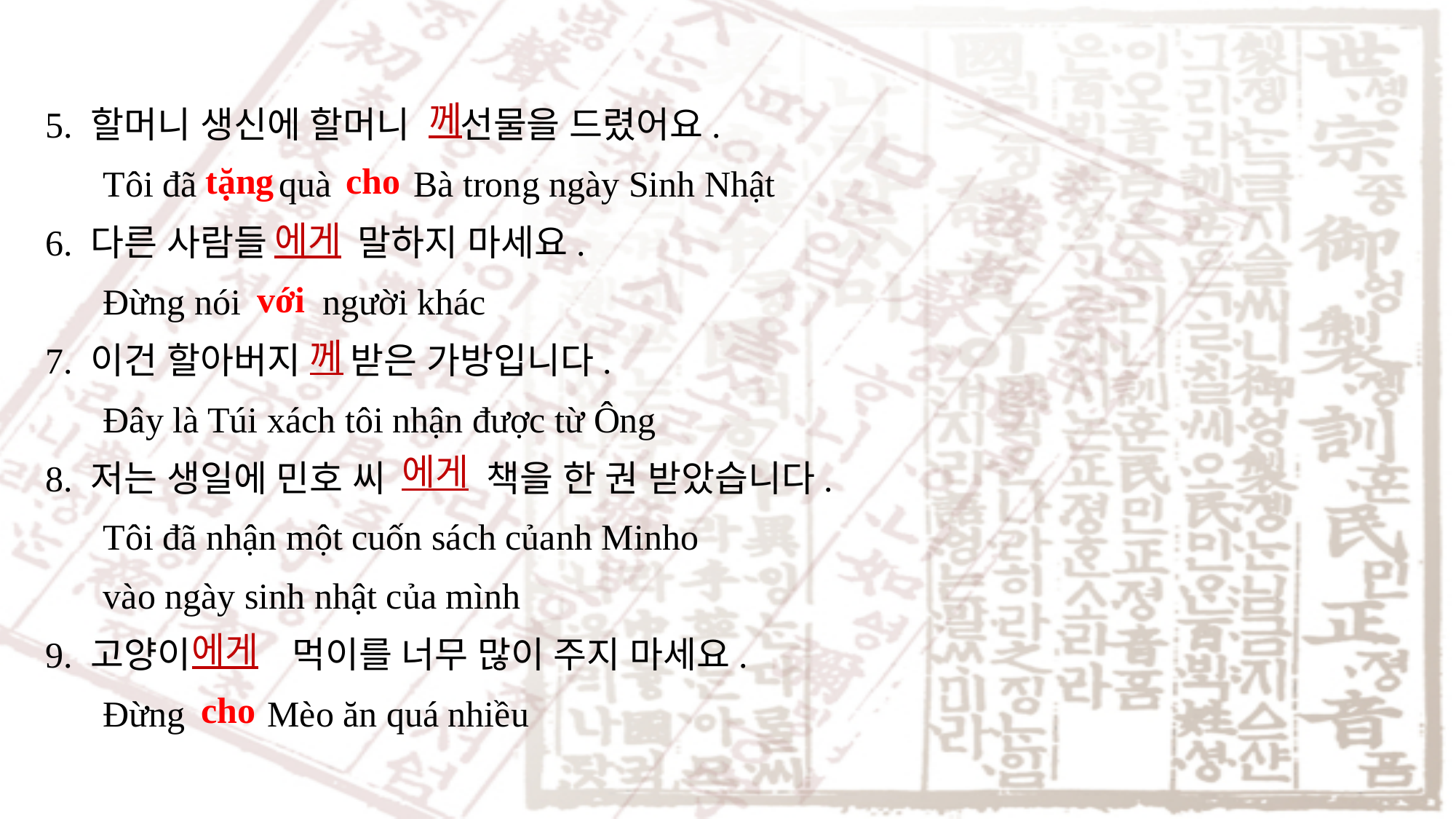

께
5. 할머니 생신에 할머니     선물을 드렸어요.
Tôi đã         quà         Bà trong ngày Sinh Nhật
6. 다른 사람들         말하지 마세요.
Đừng nói         người khác
7. 이건 할아버지     받은 가방입니다.
Đây là Túi xách tôi nhận được từ Ông
8. 저는 생일에 민호 씨          책을 한 권 받았습니다.
Tôi đã nhận một cuốn sách củanh Minho
vào ngày sinh nhật của mình
9. 고양이          먹이를 너무 많이 주지 마세요.
Đừng         Mèo ăn quá nhiều
tặng
cho
에게
với
께
에게
에게
cho